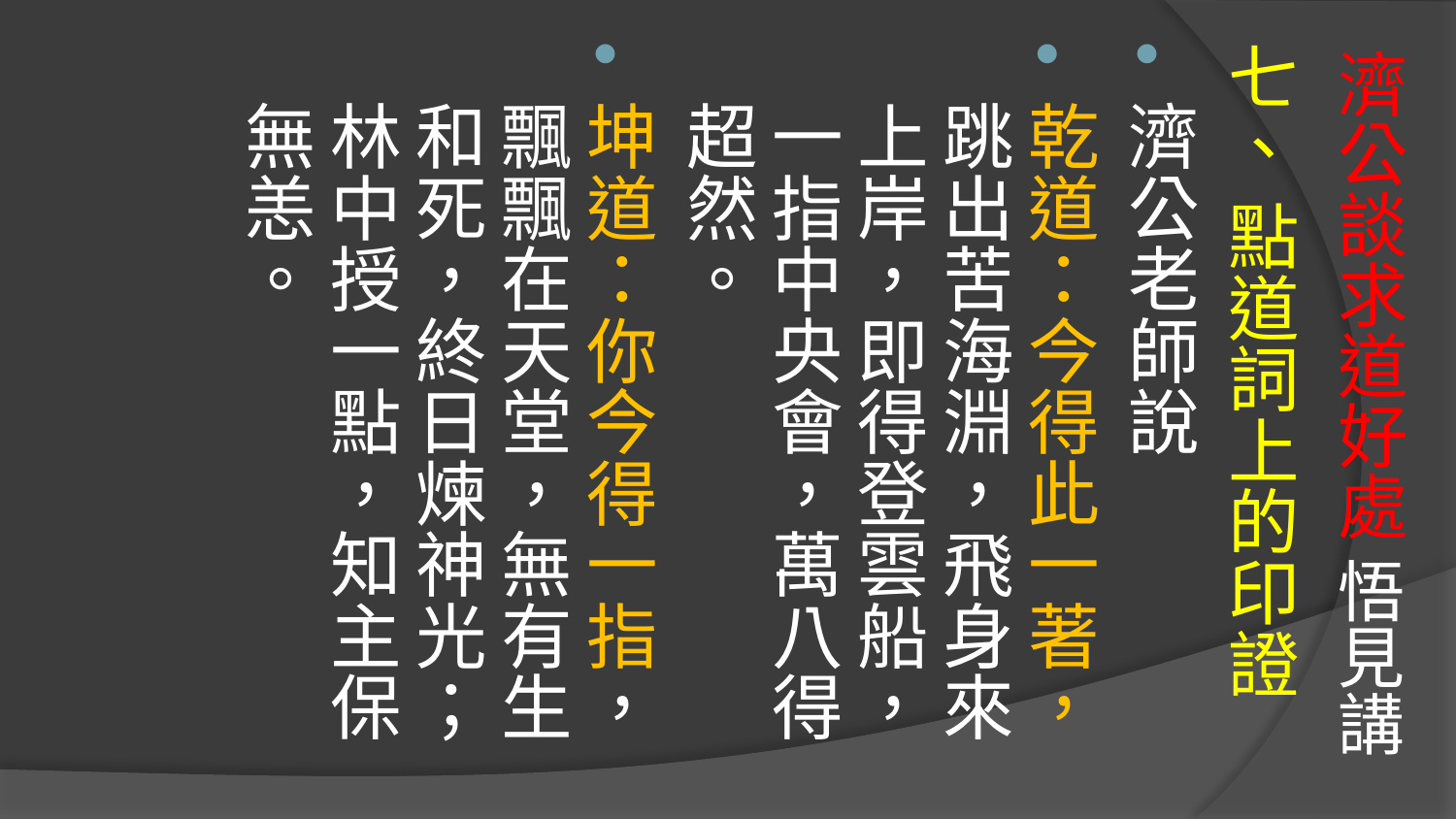

# 濟公談求道好處 悟見講
七、 點道詞上的印證
濟公老師說
乾道：今得此一著，跳出苦海淵，飛身來上岸，即得登雲船，一指中央會，萬八得超然。
坤道：你今得一指，飄飄在天堂，無有生和死，終日煉神光；林中授一點，知主保無恙。